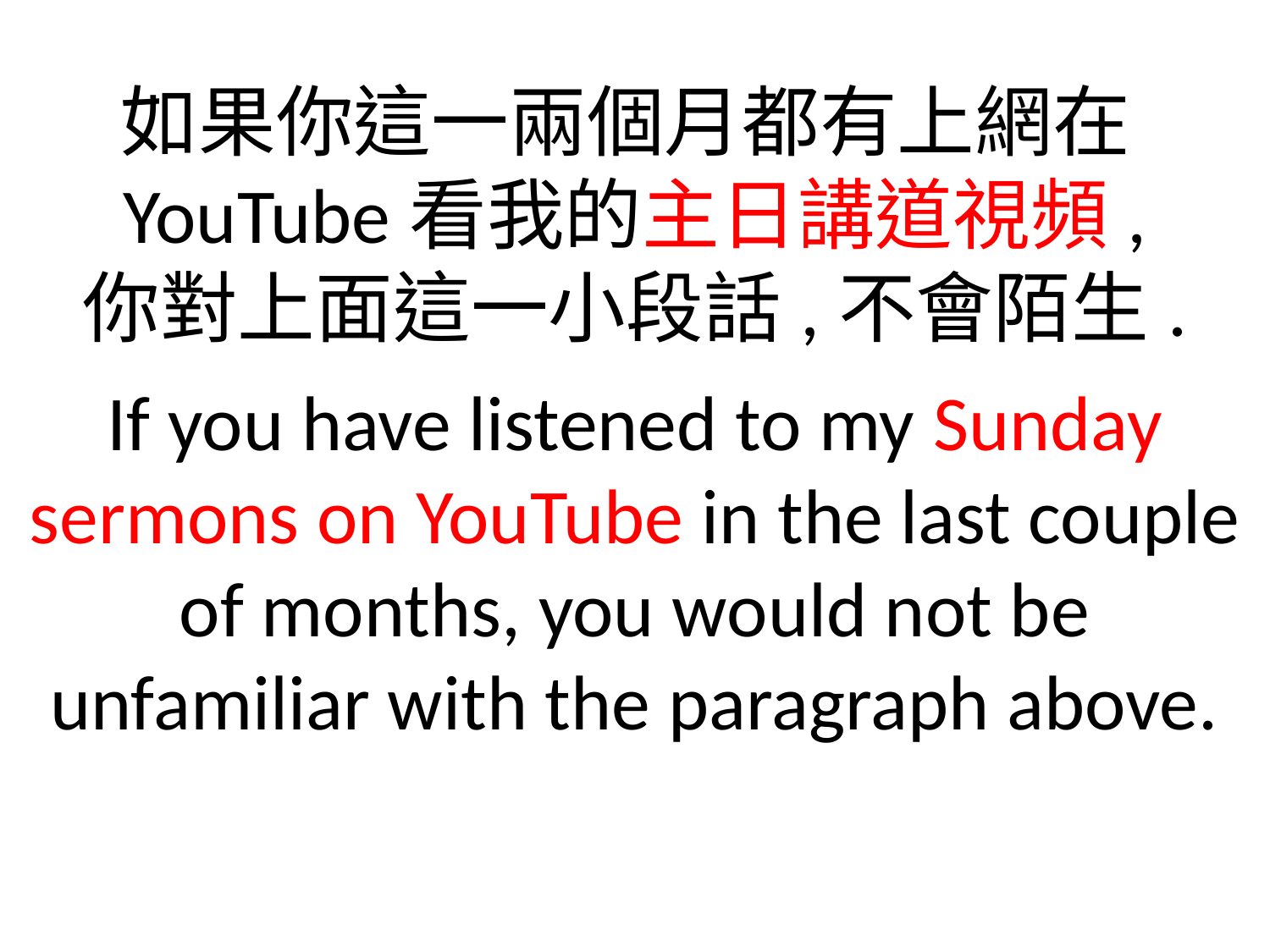

如果你這一兩個月都有上網在YouTube看我的主日講道視頻,
你對上面這一小段話,不會陌生.
If you have listened to my Sunday sermons on YouTube in the last couple of months, you would not be unfamiliar with the paragraph above.